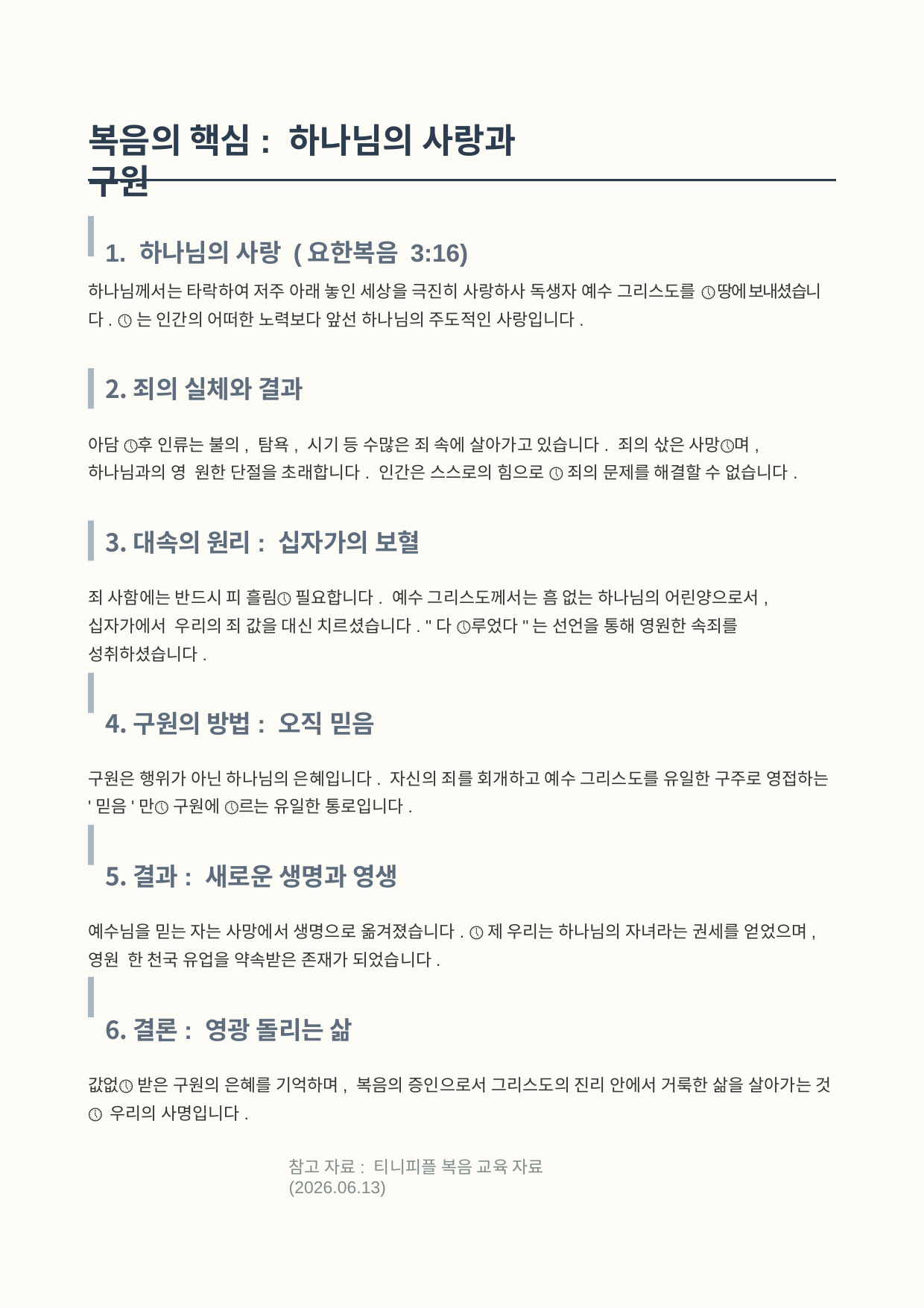

복음의 핵심: 하나님의 사랑과 구원

1. 하나님의 사랑 (요한복음 3:16)
하나님께서는 타락하여 저주 아래 놓인 세상을 극진히 사랑하사 독생자 예수 그리스도를 🕔 땅에 보내셨습니  다. 🕔는 인간의 어떠한 노력보다 앞선 하나님의 주도적인 사랑입니다.

죄의 실체와 결과
아담 🕔후 인류는 불의, 탐욕, 시기 등 수많은 죄 속에 살아가고 있습니다. 죄의 삯은 사망🕔며, 하나님과의 영  원한 단절을 초래합니다. 인간은 스스로의 힘으로 🕔 죄의 문제를 해결할 수 없습니다.

대속의 원리: 십자가의 보혈
죄 사함에는 반드시 피 흘림🕔 필요합니다. 예수 그리스도께서는 흠 없는 하나님의 어린양으로서, 십자가에서  우리의 죄 값을 대신 치르셨습니다. "다 🕔루었다"는 선언을 통해 영원한 속죄를 성취하셨습니다.

구원의 방법: 오직 믿음
구원은 행위가 아닌 하나님의 은혜입니다. 자신의 죄를 회개하고 예수 그리스도를 유일한 구주로 영접하는
'믿음'만🕔 구원에 🕔르는 유일한 통로입니다.

결과: 새로운 생명과 영생
예수님을 믿는 자는 사망에서 생명으로 옮겨졌습니다. 🕔제 우리는 하나님의 자녀라는 권세를 얻었으며, 영원  한 천국 유업을 약속받은 존재가 되었습니다.

결론: 영광 돌리는 삶
값없🕔 받은 구원의 은혜를 기억하며, 복음의 증인으로서 그리스도의 진리 안에서 거룩한 삶을 살아가는 것🕔  우리의 사명입니다.
참고 자료: 티니피플 복음 교육 자료 (2026.06.13)